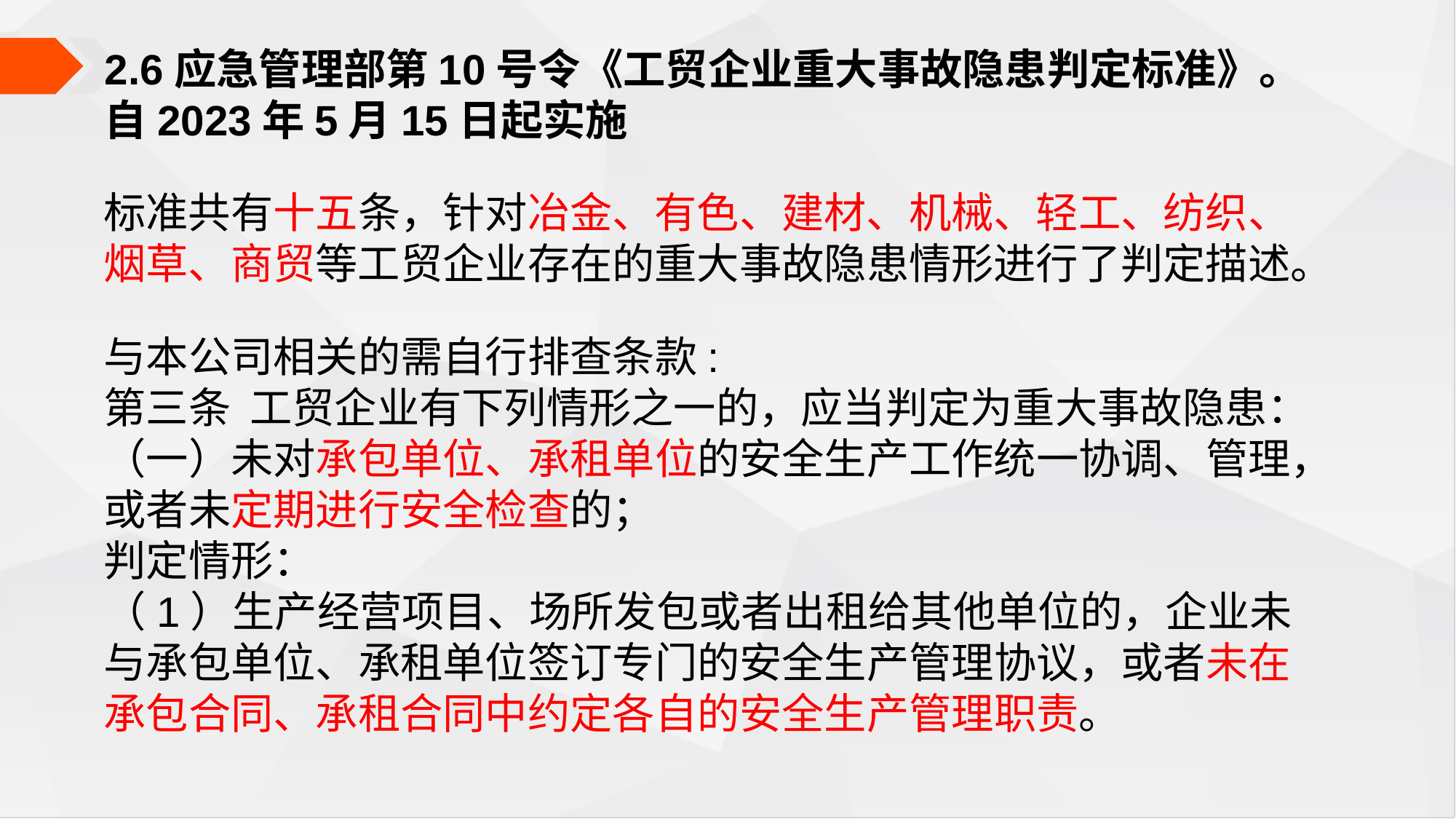

2.6应急管理部第10号令《工贸企业重大事故隐患判定标准》。自2023年5月15日起实施

标准共有十五条，针对冶金、有色、建材、机械、轻工、纺织、烟草、商贸等工贸企业存在的重大事故隐患情形进行了判定描述。
与本公司相关的需自行排查条款:
第三条  工贸企业有下列情形之一的，应当判定为重大事故隐患：
（一）未对承包单位、承租单位的安全生产工作统一协调、管理，或者未定期进行安全检查的；
判定情形：
（1）生产经营项目、场所发包或者出租给其他单位的，企业未与承包单位、承租单位签订专门的安全生产管理协议，或者未在承包合同、承租合同中约定各自的安全生产管理职责。